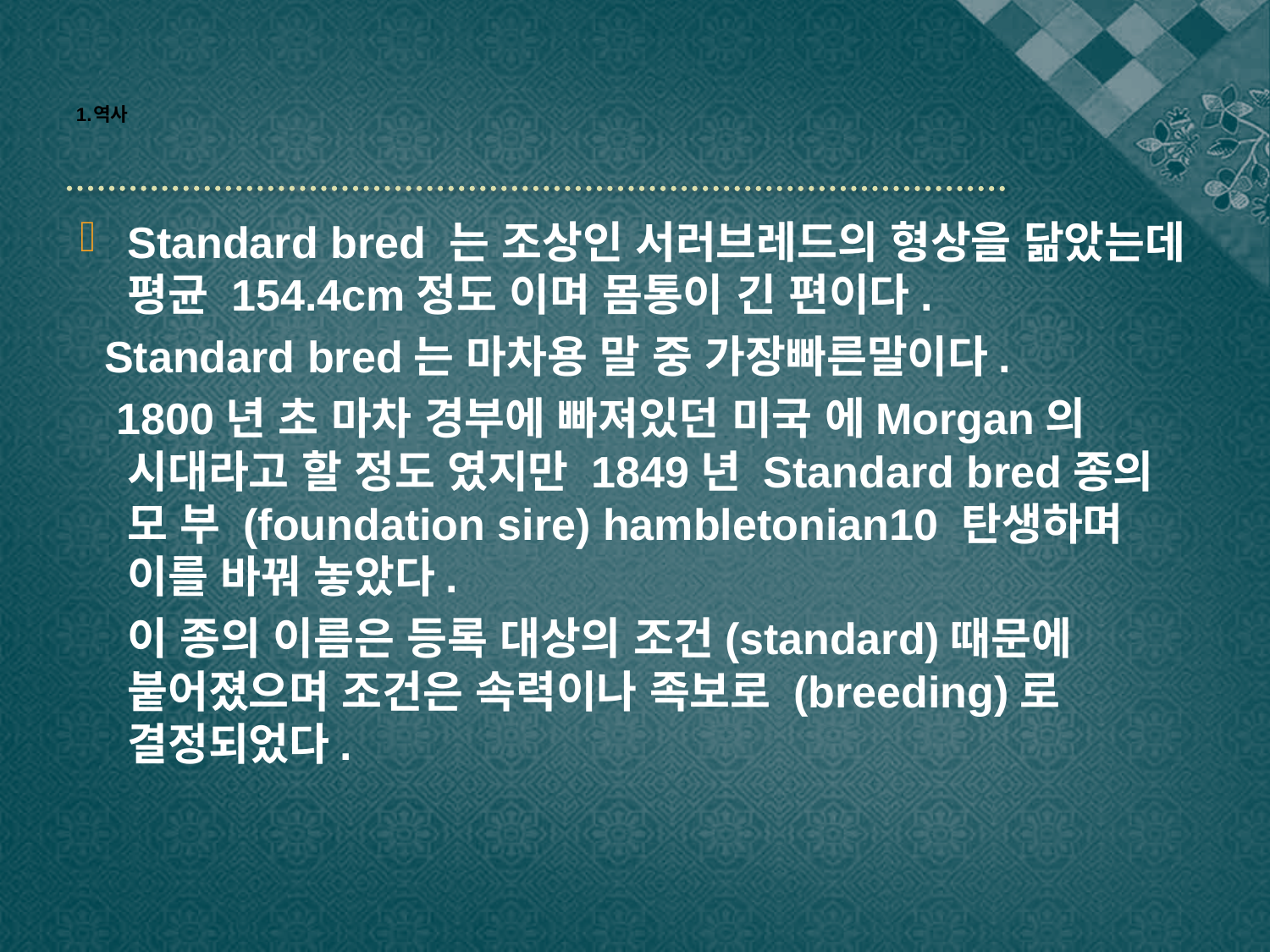

# 1.역사
Standard bred 는 조상인 서러브레드의 형상을 닮았는데 평균 154.4cm정도 이며 몸통이 긴 편이다.
  Standard bred는 마차용 말 중 가장빠른말이다.
   1800년 초 마차 경부에 빠져있던 미국 에Morgan의 시대라고 할 정도 였지만 1849년 Standard bred종의 모 부 (foundation sire) hambletonian10 탄생하며 이를 바꿔 놓았다.
   이 종의 이름은 등록 대상의 조건(standard)때문에 붙어졌으며 조건은 속력이나 족보로 (breeding)로 결정되었다.